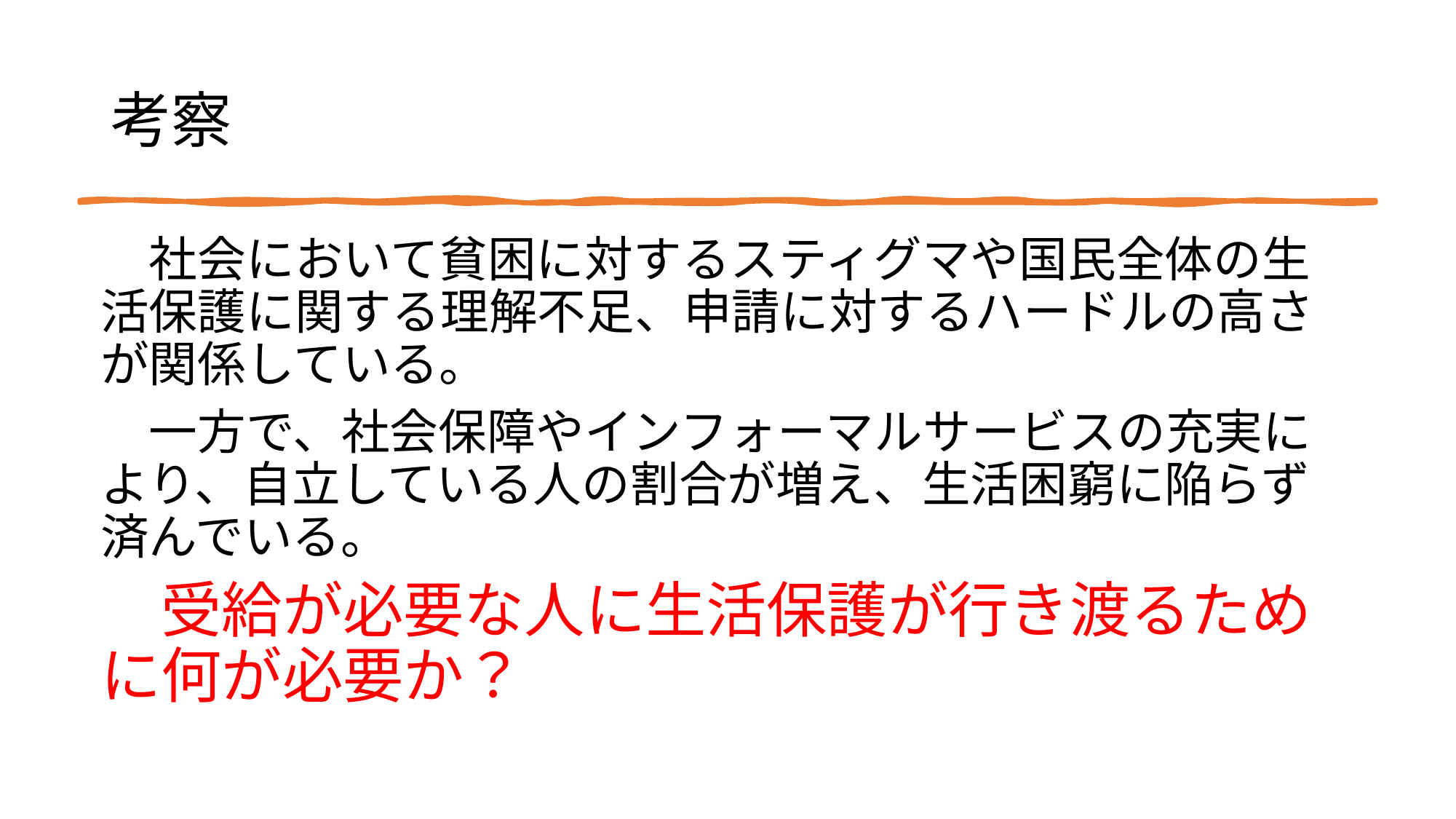

# 考察

　社会において貧困に対するスティグマや国民全体の生活保護に関する理解不足、申請に対するハードルの高さが関係している。
　一方で、社会保障やインフォーマルサービスの充実により、自立している人の割合が増え、生活困窮に陥らず済んでいる。
　受給が必要な人に生活保護が行き渡るために何が必要か？